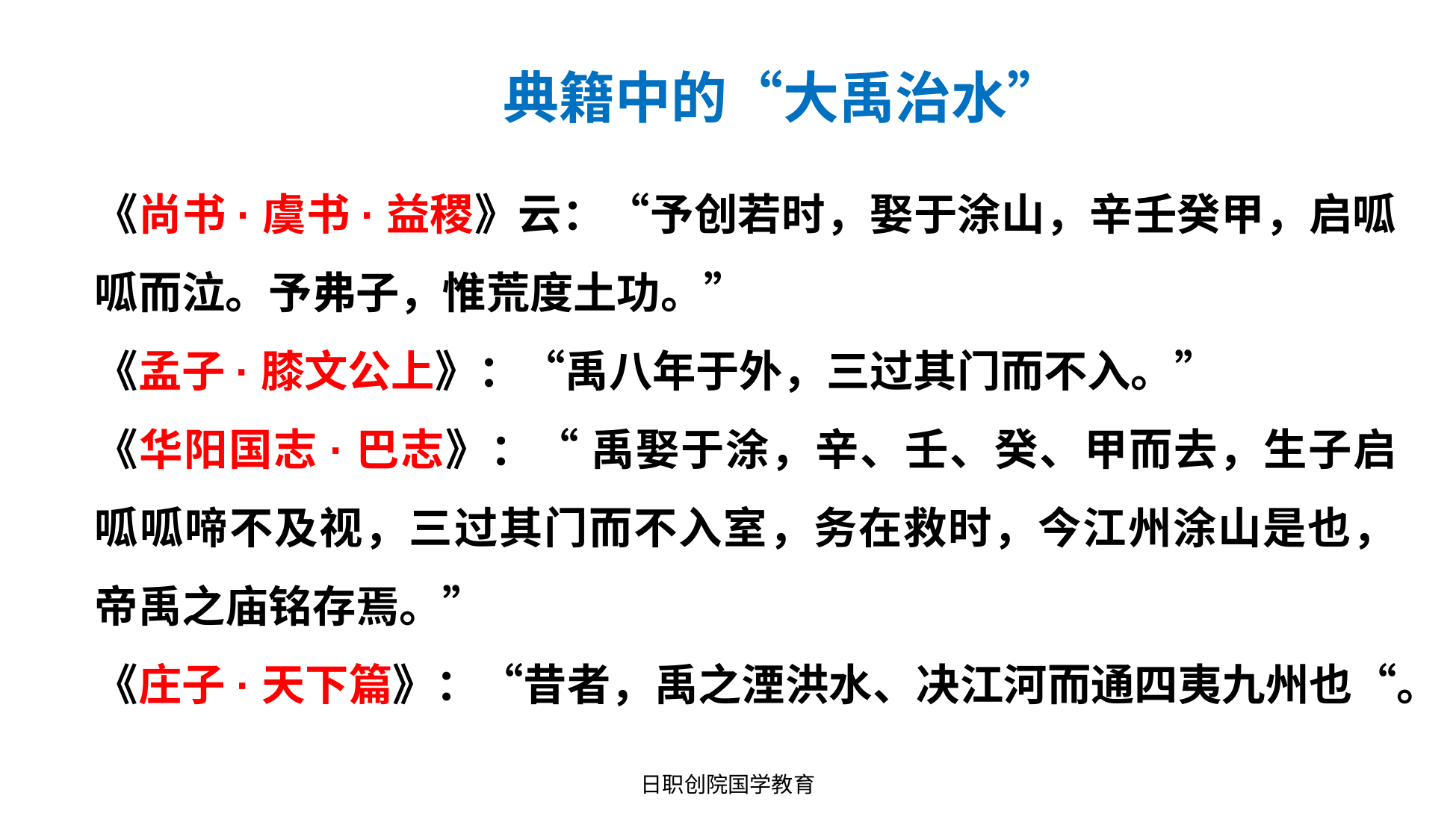

典籍中的“大禹治水”
《尚书·虞书·益稷》云：“予创若时，娶于涂山，辛壬癸甲，启呱呱而泣。予弗子，惟荒度土功。”
《孟子·膝文公上》：“禹八年于外，三过其门而不入。”
《华阳国志·巴志》：“ 禹娶于涂，辛、壬、癸、甲而去，生子启呱呱啼不及视，三过其门而不入室，务在救时，今江州涂山是也，帝禹之庙铭存焉。”
《庄子·天下篇》：“昔者，禹之湮洪水、决江河而通四夷九州也“。
日职创院国学教育